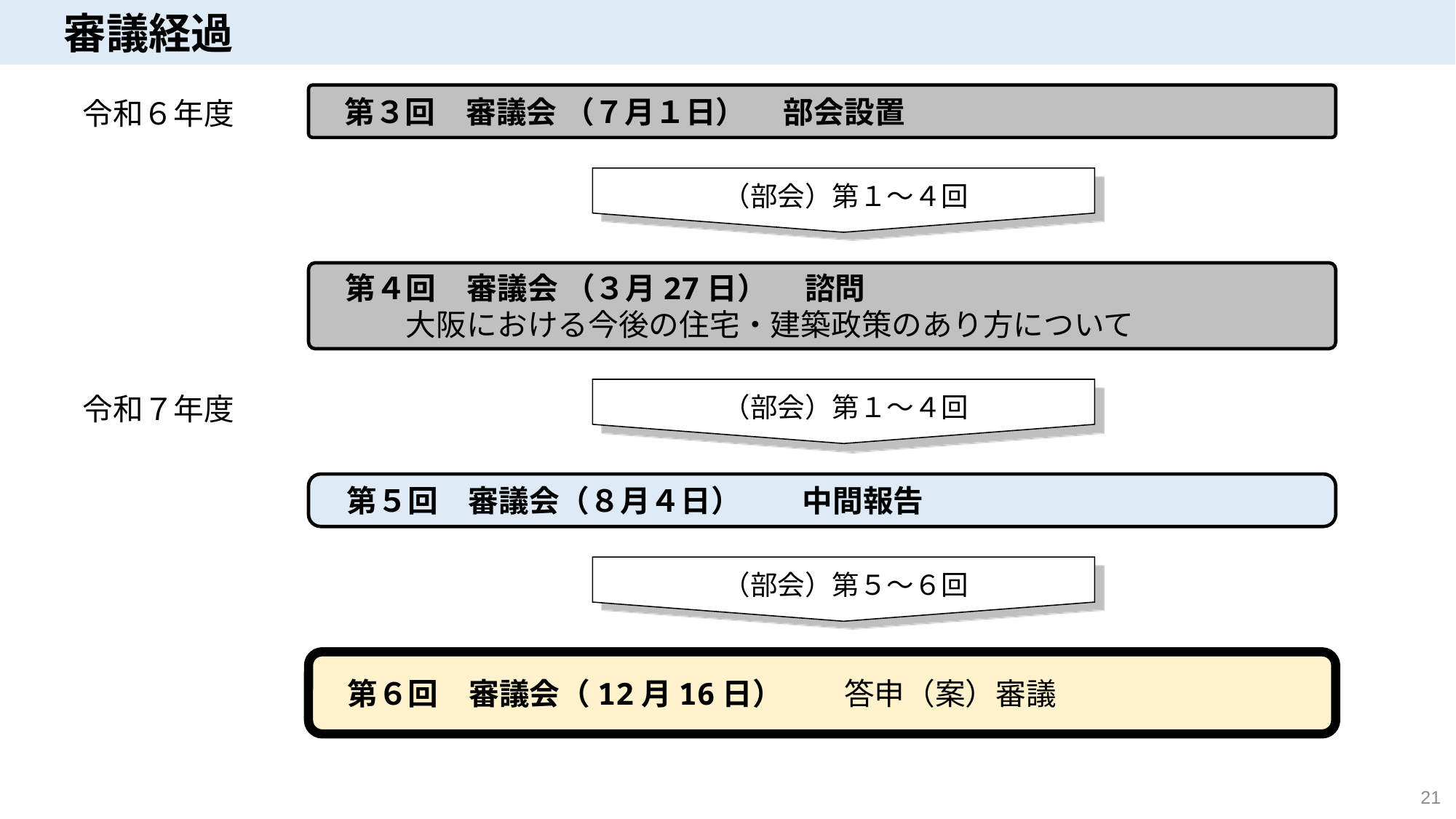

（部会）第１～４回
　審議経過
　第３回　審議会 （７月１日）　 部会設置
令和６年度
（部会）第１～４回
　第４回　審議会 （３月27日）　 諮問
　　　大阪における今後の住宅・建築政策のあり方について
（部会）第５～６回
令和７年度
　第５回　審議会（８月４日）　　中間報告
　第６回　審議会（12月16日）　　答申（案）審議
21